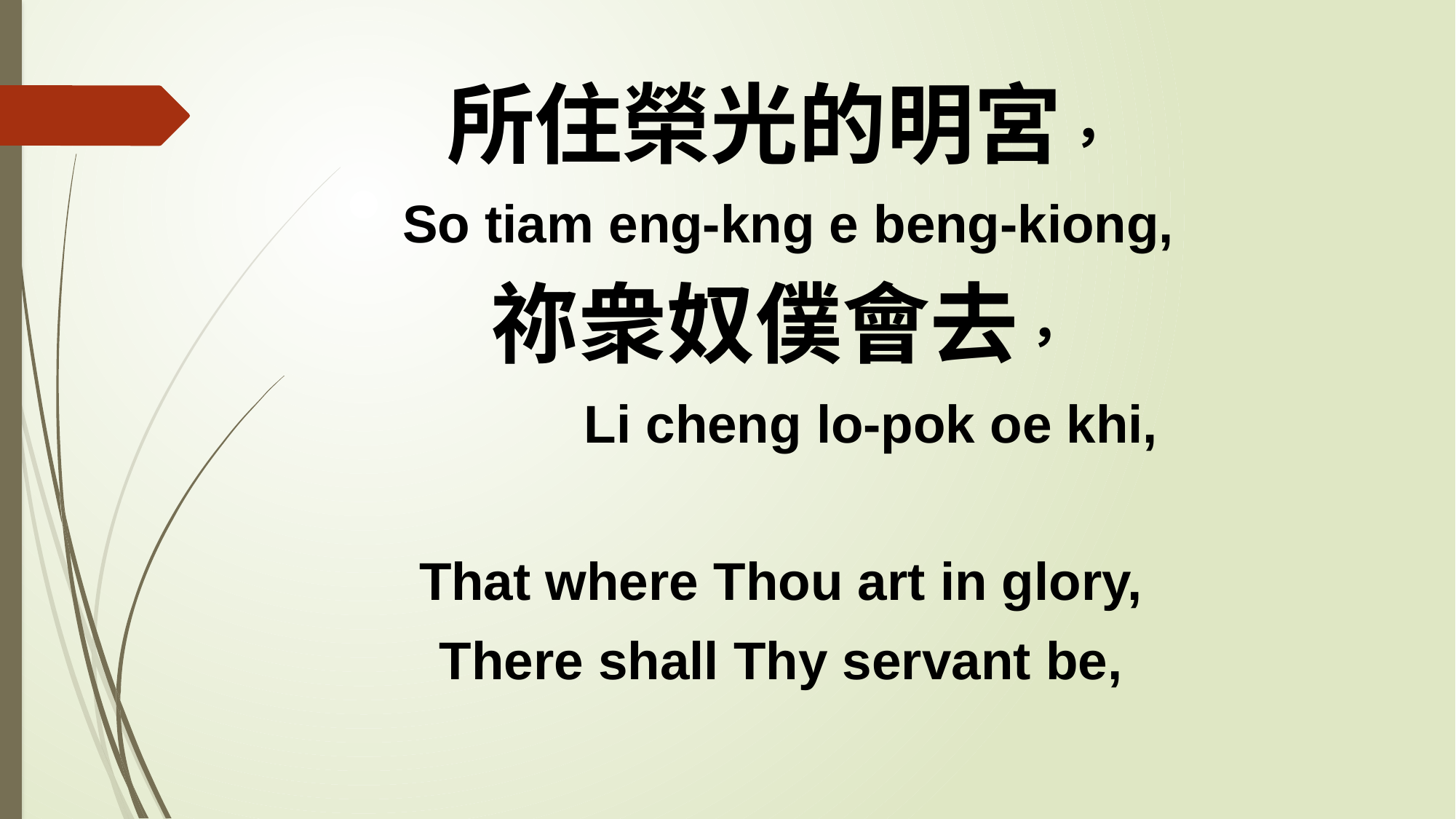

所住榮光的明宮，
 So tiam eng-kng e beng-kiong,
祢衆奴僕會去，
                      Li cheng lo-pok oe khi,

That where Thou art in glory,
There shall Thy servant be,